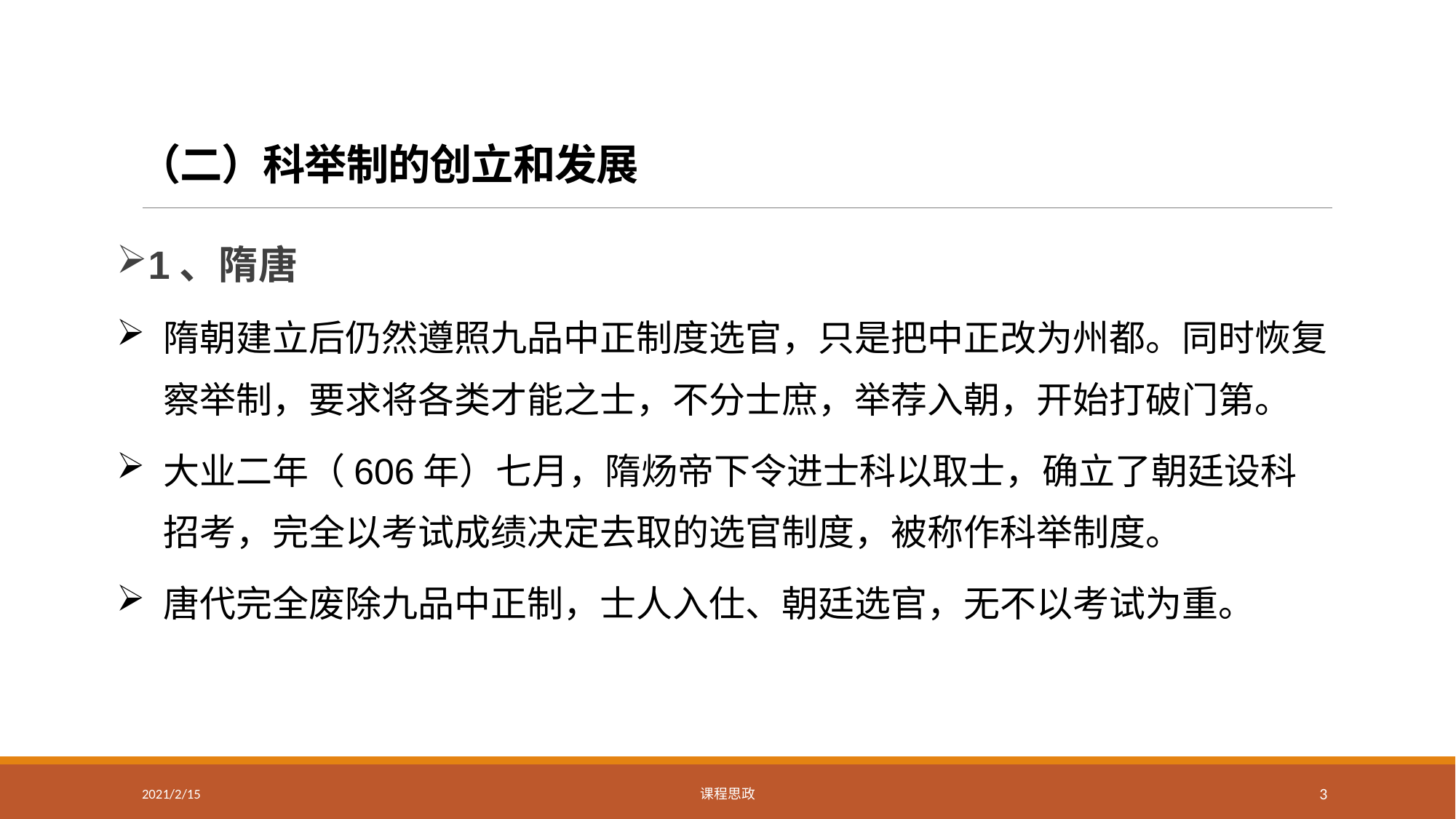

# （二）科举制的创立和发展
1、隋唐
隋朝建立后仍然遵照九品中正制度选官，只是把中正改为州都。同时恢复察举制，要求将各类才能之士，不分士庶，举荐入朝，开始打破门第。
大业二年（606年）七月，隋炀帝下令进士科以取士，确立了朝廷设科招考，完全以考试成绩决定去取的选官制度，被称作科举制度。
唐代完全废除九品中正制，士人入仕、朝廷选官，无不以考试为重。
2021/2/15
课程思政
3